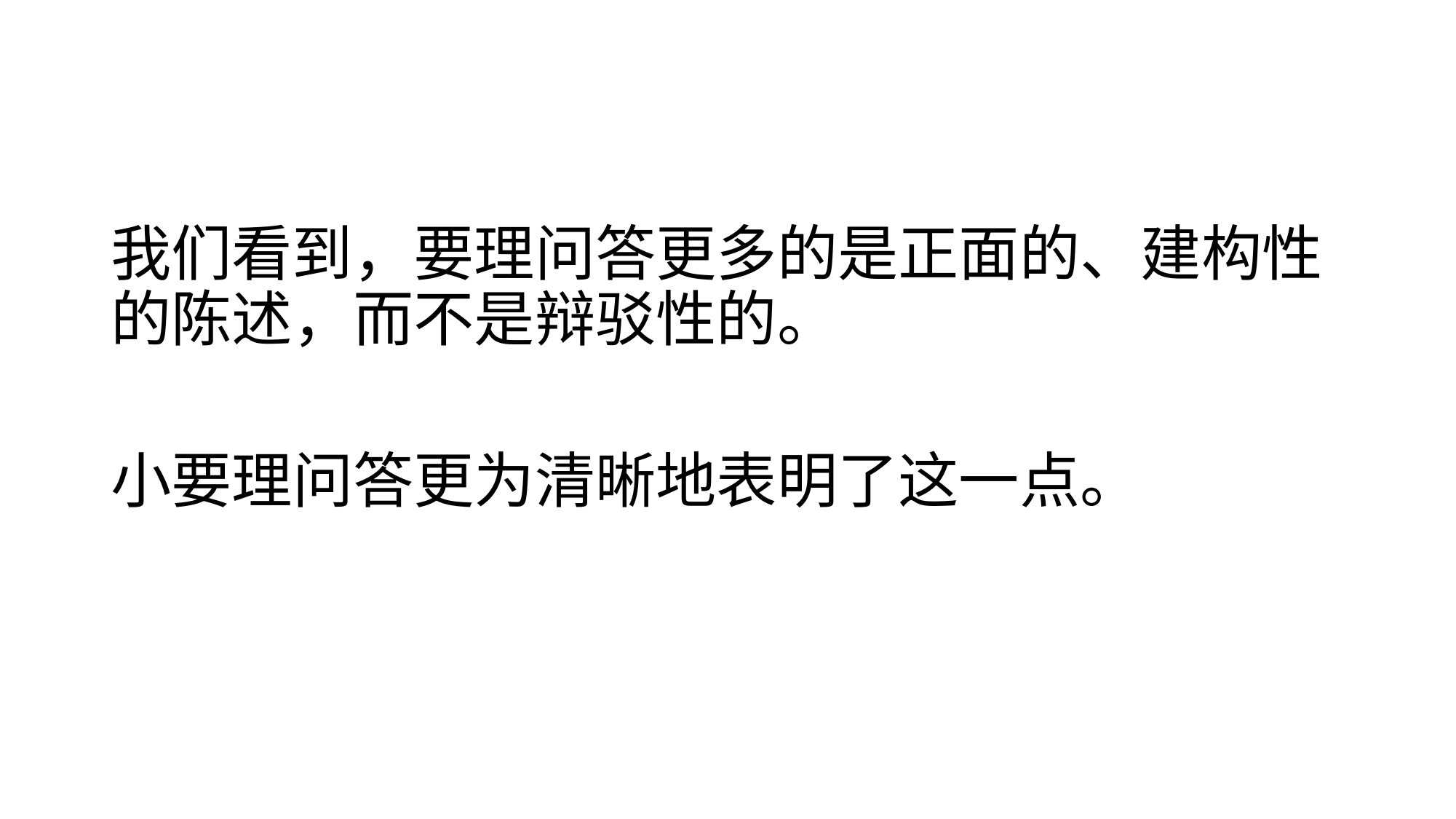

#
我们看到，要理问答更多的是正面的、建构性的陈述，而不是辩驳性的。

小要理问答更为清晰地表明了这一点。